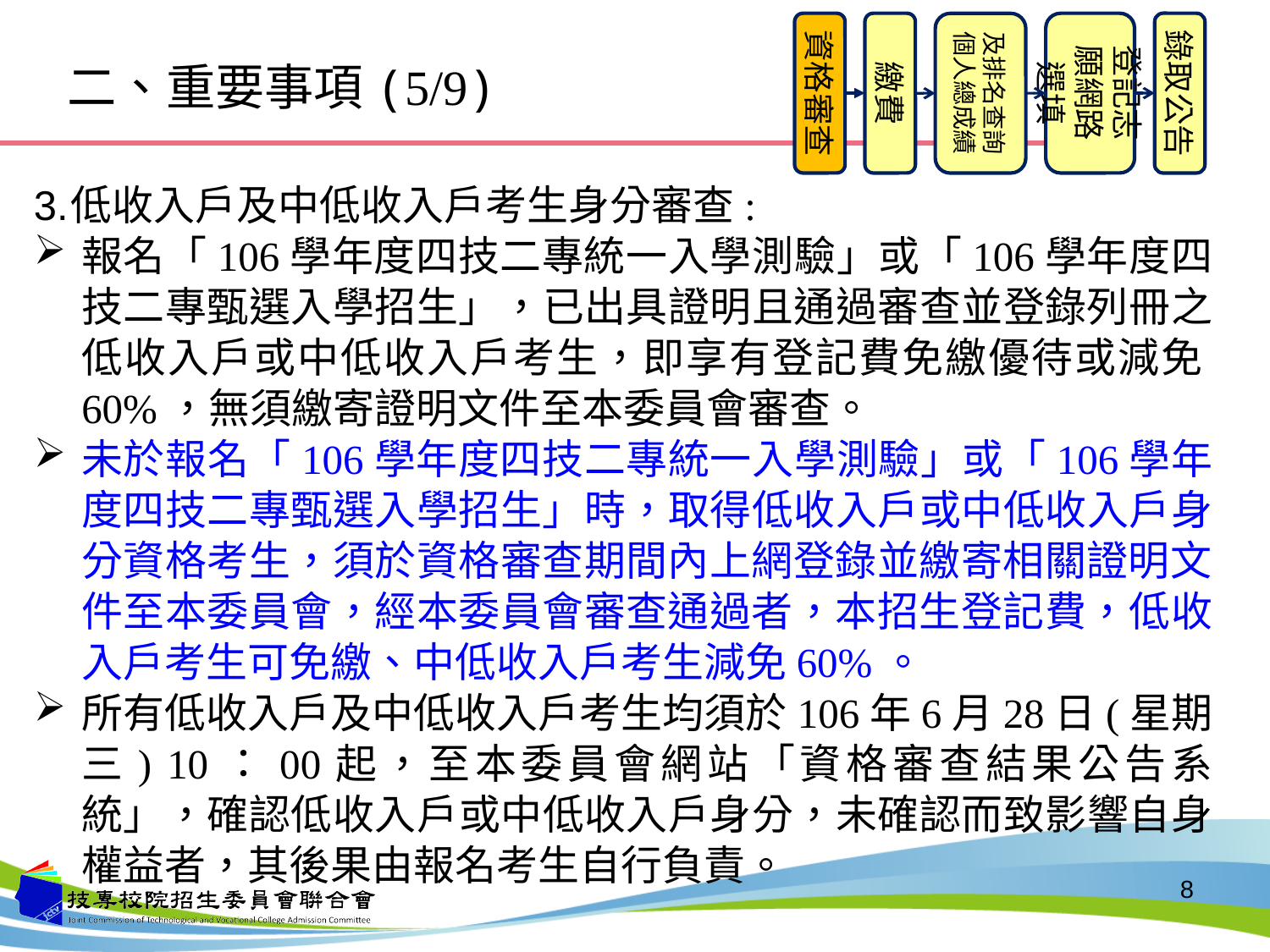

資格審查
繳費
登記志願網路選填
錄取公告
及排名查詢個人總成績
二、重要事項(5/9)
低收入戶及中低收入戶考生身分審查:
報名「106學年度四技二專統一入學測驗」或「106學年度四技二專甄選入學招生」，已出具證明且通過審查並登錄列冊之低收入戶或中低收入戶考生，即享有登記費免繳優待或減免60%，無須繳寄證明文件至本委員會審查。
未於報名「106學年度四技二專統一入學測驗」或「106學年度四技二專甄選入學招生」時，取得低收入戶或中低收入戶身分資格考生，須於資格審查期間內上網登錄並繳寄相關證明文件至本委員會，經本委員會審查通過者，本招生登記費，低收入戶考生可免繳、中低收入戶考生減免60%。
所有低收入戶及中低收入戶考生均須於106年6月28日(星期三) 10：00起，至本委員會網站「資格審查結果公告系統」，確認低收入戶或中低收入戶身分，未確認而致影響自身權益者，其後果由報名考生自行負責。

8